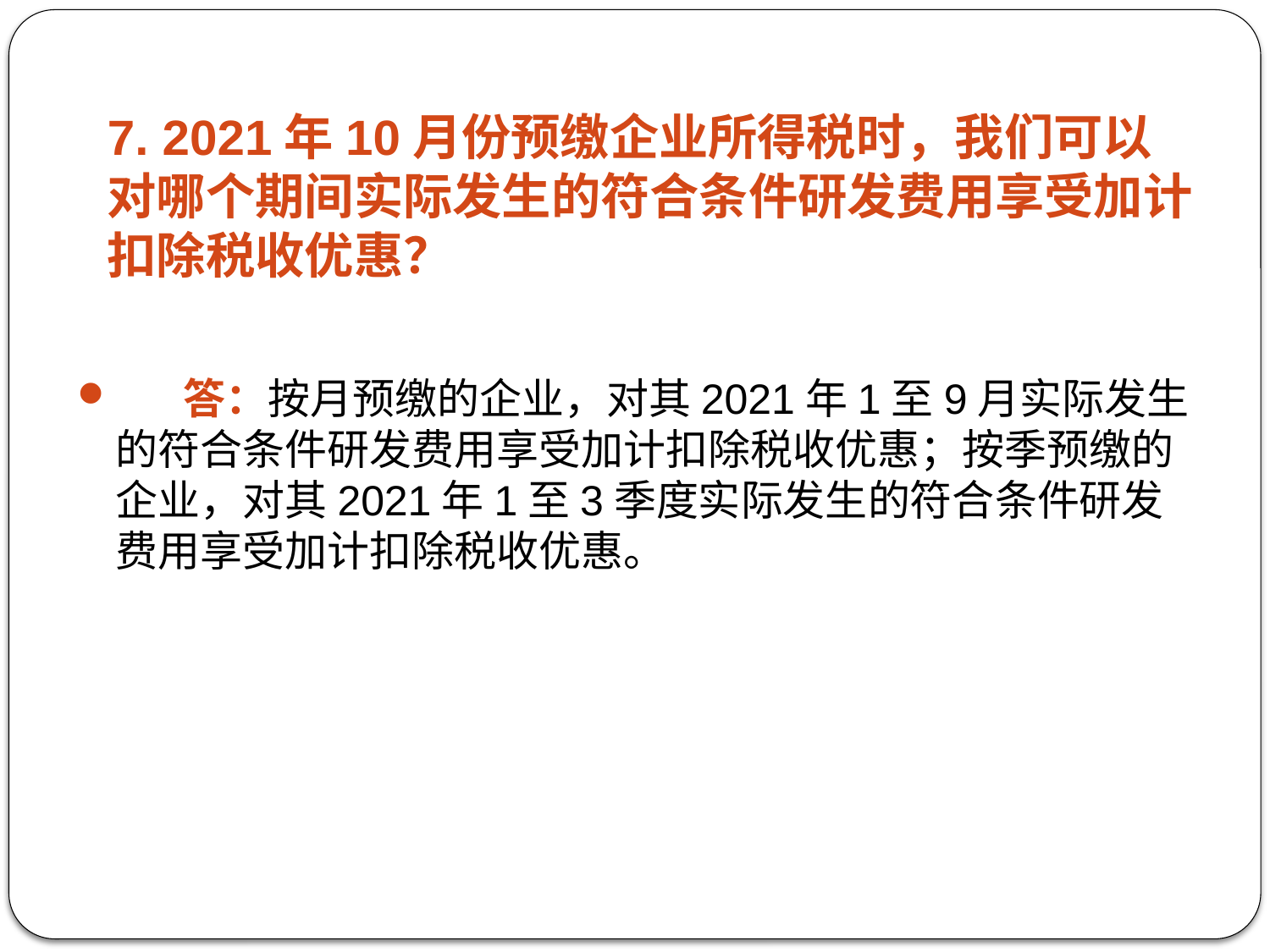

# 7. 2021年10月份预缴企业所得税时，我们可以对哪个期间实际发生的符合条件研发费用享受加计扣除税收优惠？
      答：按月预缴的企业，对其2021年1至9月实际发生的符合条件研发费用享受加计扣除税收优惠；按季预缴的企业，对其2021年1至3季度实际发生的符合条件研发费用享受加计扣除税收优惠。